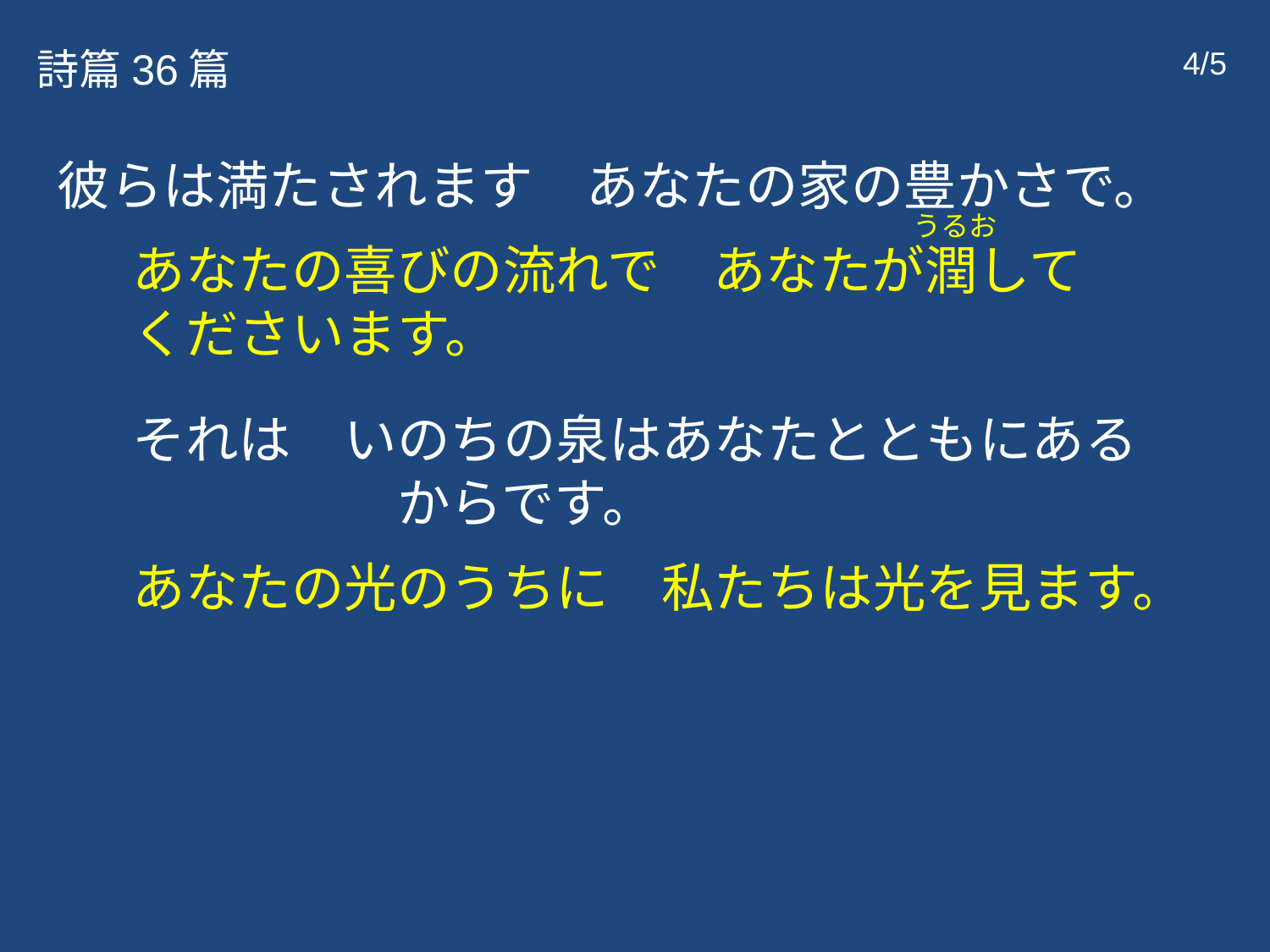

詩篇36篇
4/5
彼らは満たされます　あなたの家の豊かさで。
あなたの喜びの流れで　あなたが潤して　　くださいます。
それは　いのちの泉はあなたとともにある　　　　　　からです。
あなたの光のうちに　私たちは光を見ます。
うるお